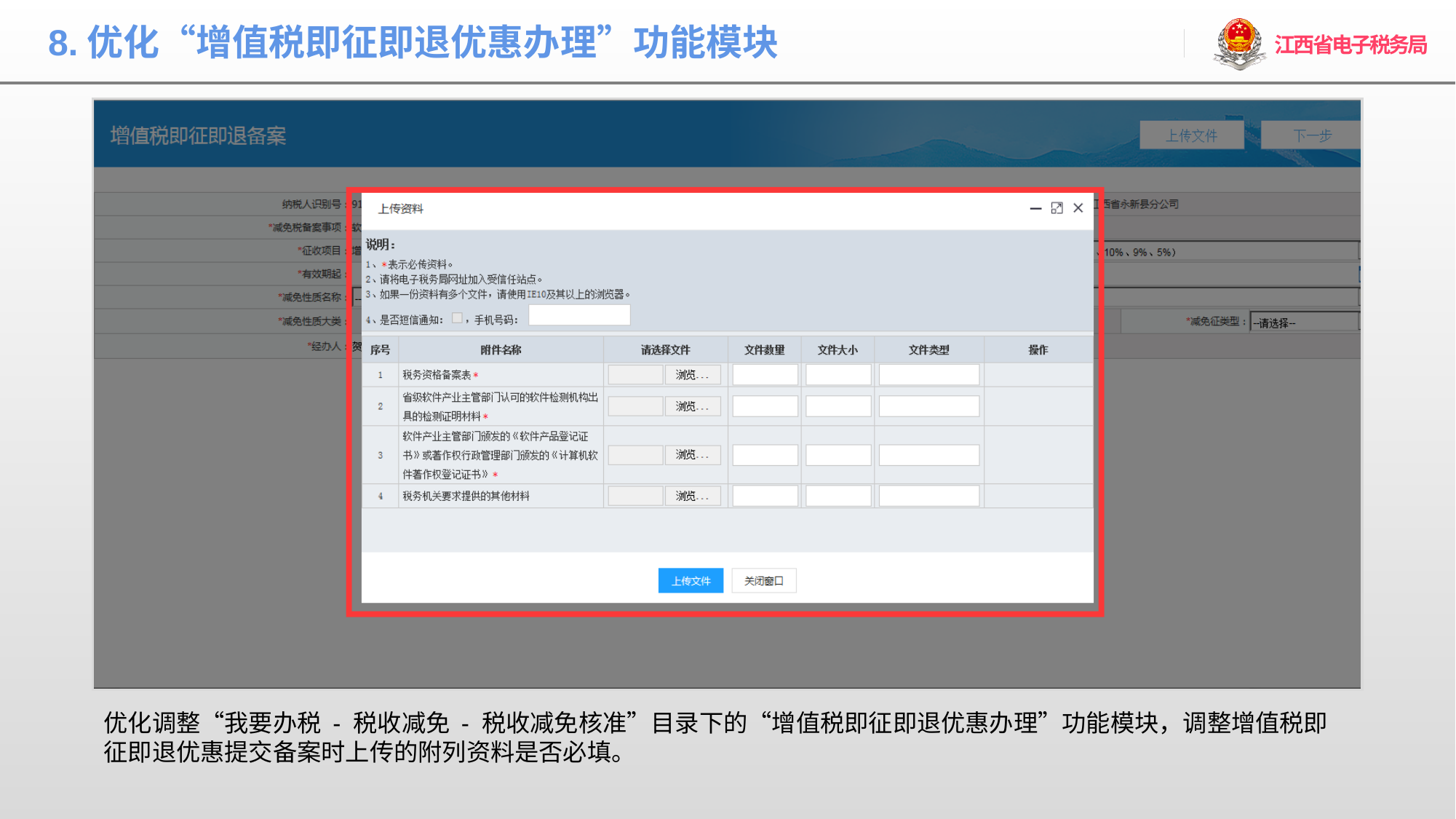

8.优化“增值税即征即退优惠办理”功能模块

优化调整“我要办税 - 税收减免 - 税收减免核准”目录下的“增值税即征即退优惠办理”功能模块，调整增值税即征即退优惠提交备案时上传的附列资料是否必填。